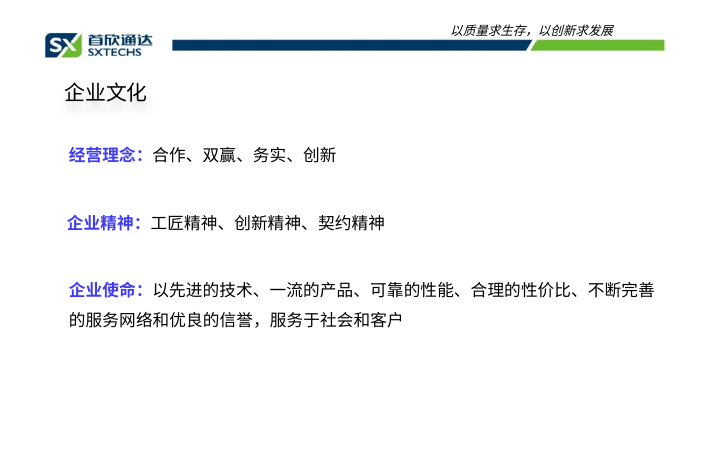

以质量求生存，以创新求发展
企业文化
经营理念：合作、双赢、务实、创新
企业精神：工匠精神、创新精神、契约精神
企业使命：以先进的技术、一流的产品、可靠的性能、合理的性价比、不断完善的服务网络和优良的信誉，服务于社会和客户